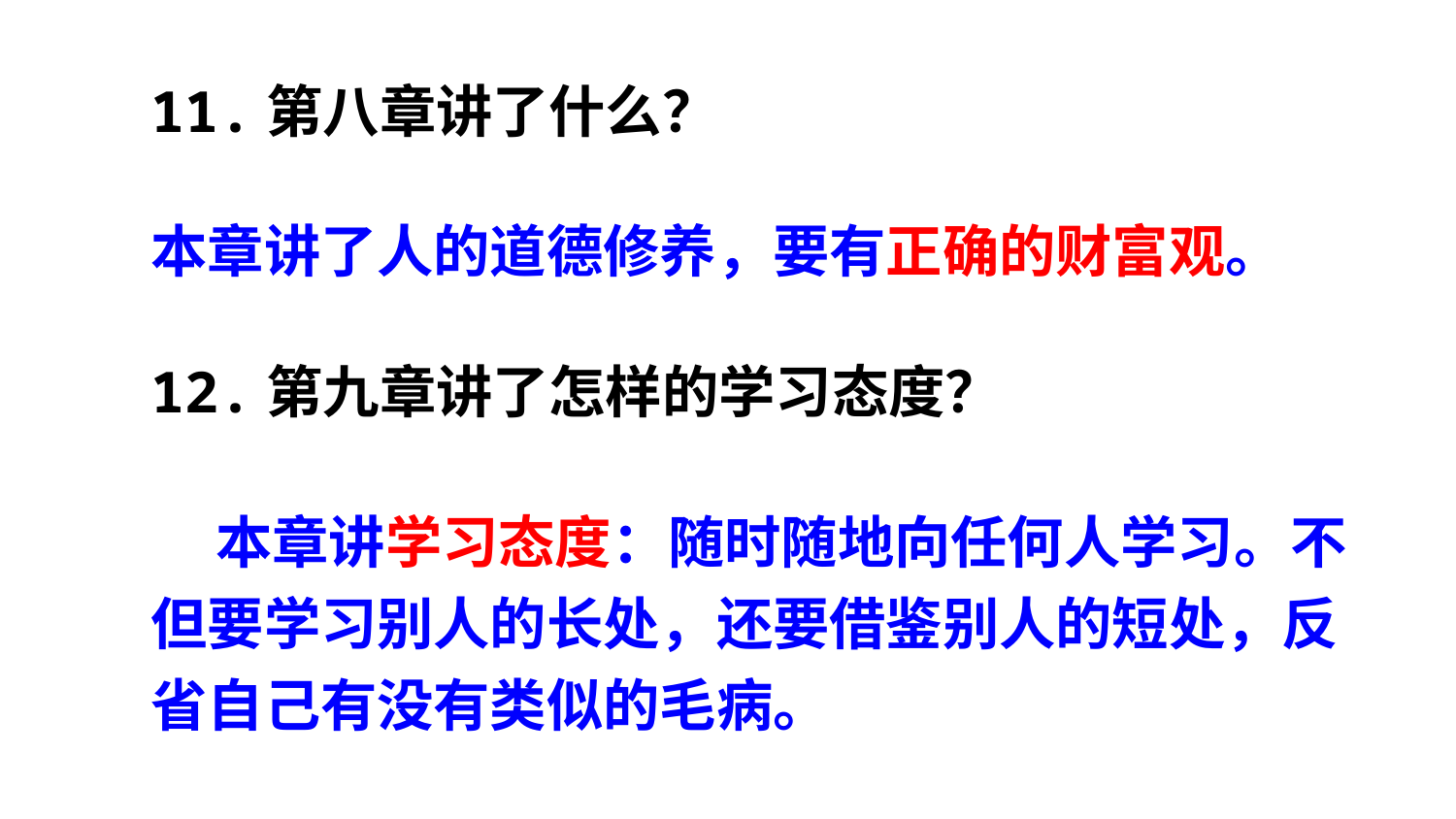

11.第八章讲了什么？
本章讲了人的道德修养，要有正确的财富观。
12.第九章讲了怎样的学习态度？
    本章讲学习态度：随时随地向任何人学习。不但要学习别人的长处，还要借鉴别人的短处，反省自己有没有类似的毛病。